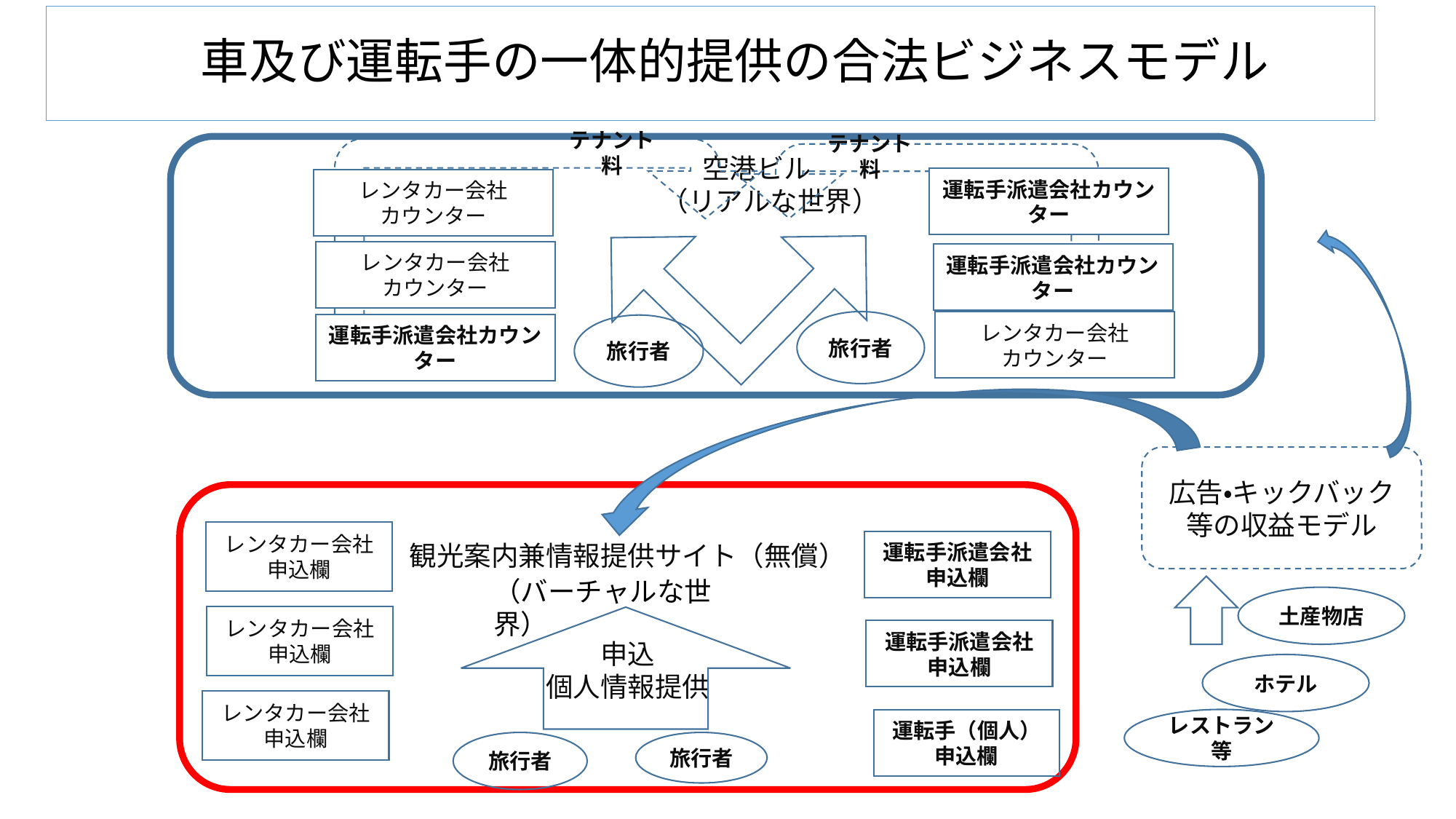

# 車及び運転手の一体的提供の合法ビジネスモデル
テナント料
テナント料
　　　空港ビル
　　　　（リアルな世界）

運転手派遣会社カウンター
レンタカー会社
カウンター
レンタカー会社
カウンター
運転手派遣会社カウンター
旅行者
レンタカー会社
カウンター
運転手派遣会社カウンター

旅行者

広告・キックバック等の収益モデル
観光案内兼情報提供サイト（無償）

申込
個人情報提供

レンタカー会社
申込欄
運転手派遣会社申込欄
（バーチャルな世界）

土産物店
レンタカー会社
申込欄

運転手派遣会社申込欄
ホテル
レンタカー会社
申込欄
レストラン等
運転手（個人）
申込欄
旅行者
旅行者